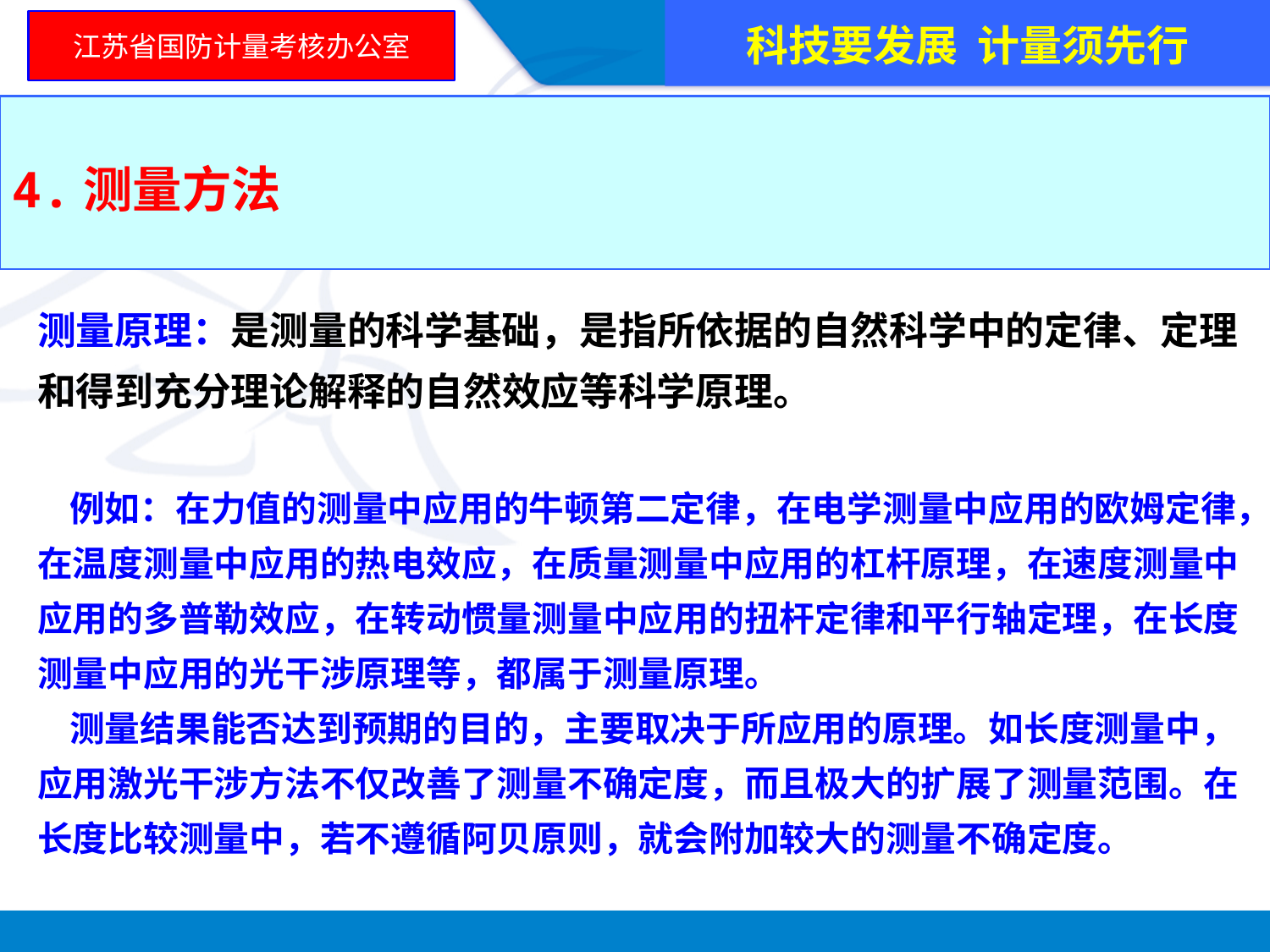

科技要发展  计量须先行
江苏省国防计量考核办公室
4.测量方法

测量原理：是测量的科学基础，是指所依据的自然科学中的定律、定理和得到充分理论解释的自然效应等科学原理。
    例如：在力值的测量中应用的牛顿第二定律，在电学测量中应用的欧姆定律，在温度测量中应用的热电效应，在质量测量中应用的杠杆原理，在速度测量中应用的多普勒效应，在转动惯量测量中应用的扭杆定律和平行轴定理，在长度测量中应用的光干涉原理等，都属于测量原理。
    测量结果能否达到预期的目的，主要取决于所应用的原理。如长度测量中，应用激光干涉方法不仅改善了测量不确定度，而且极大的扩展了测量范围。在长度比较测量中，若不遵循阿贝原则，就会附加较大的测量不确定度。